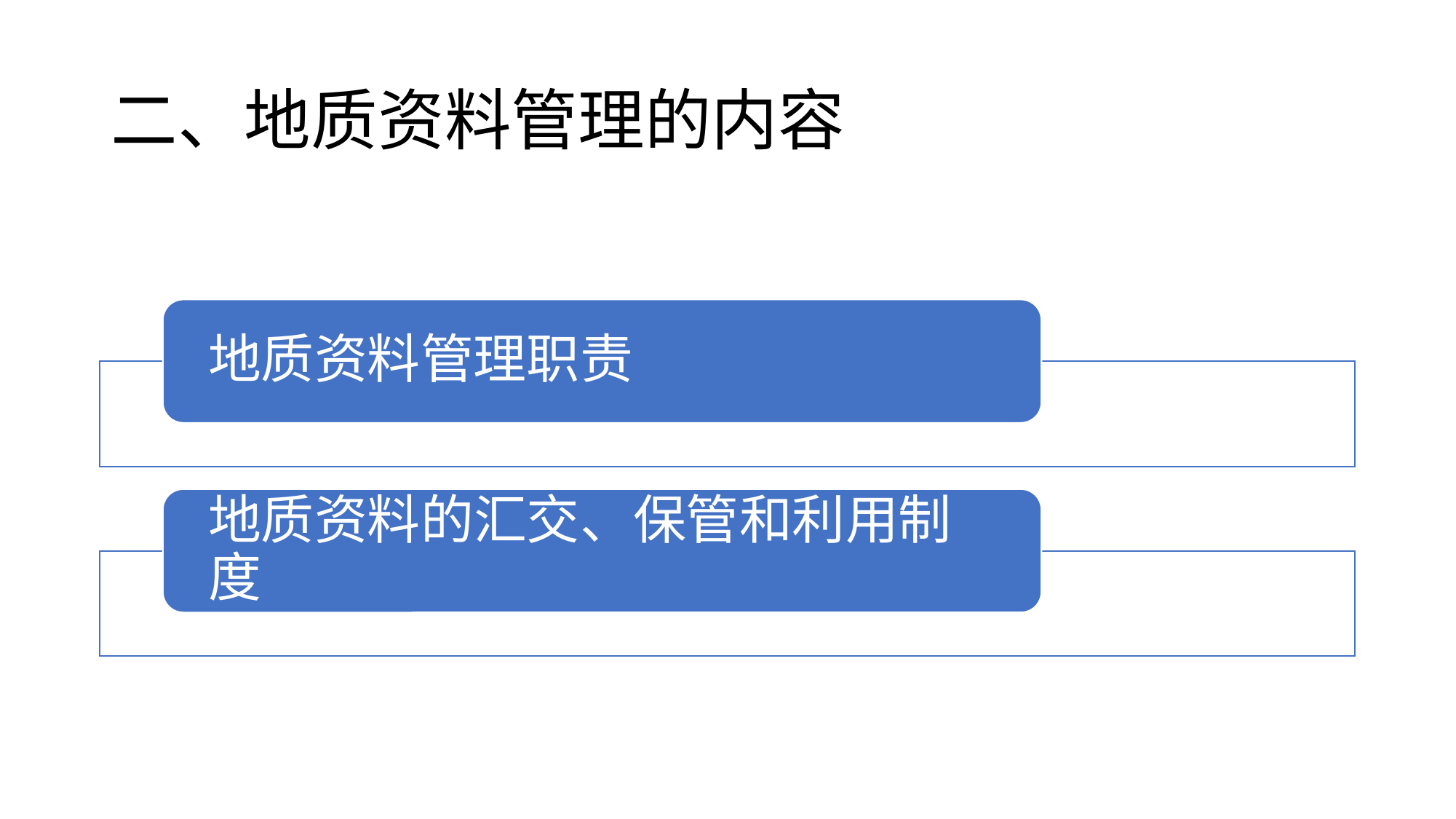

# 二、地质资料管理的内容
地质资料管理职责
地质资料的汇交、保管和利用制度